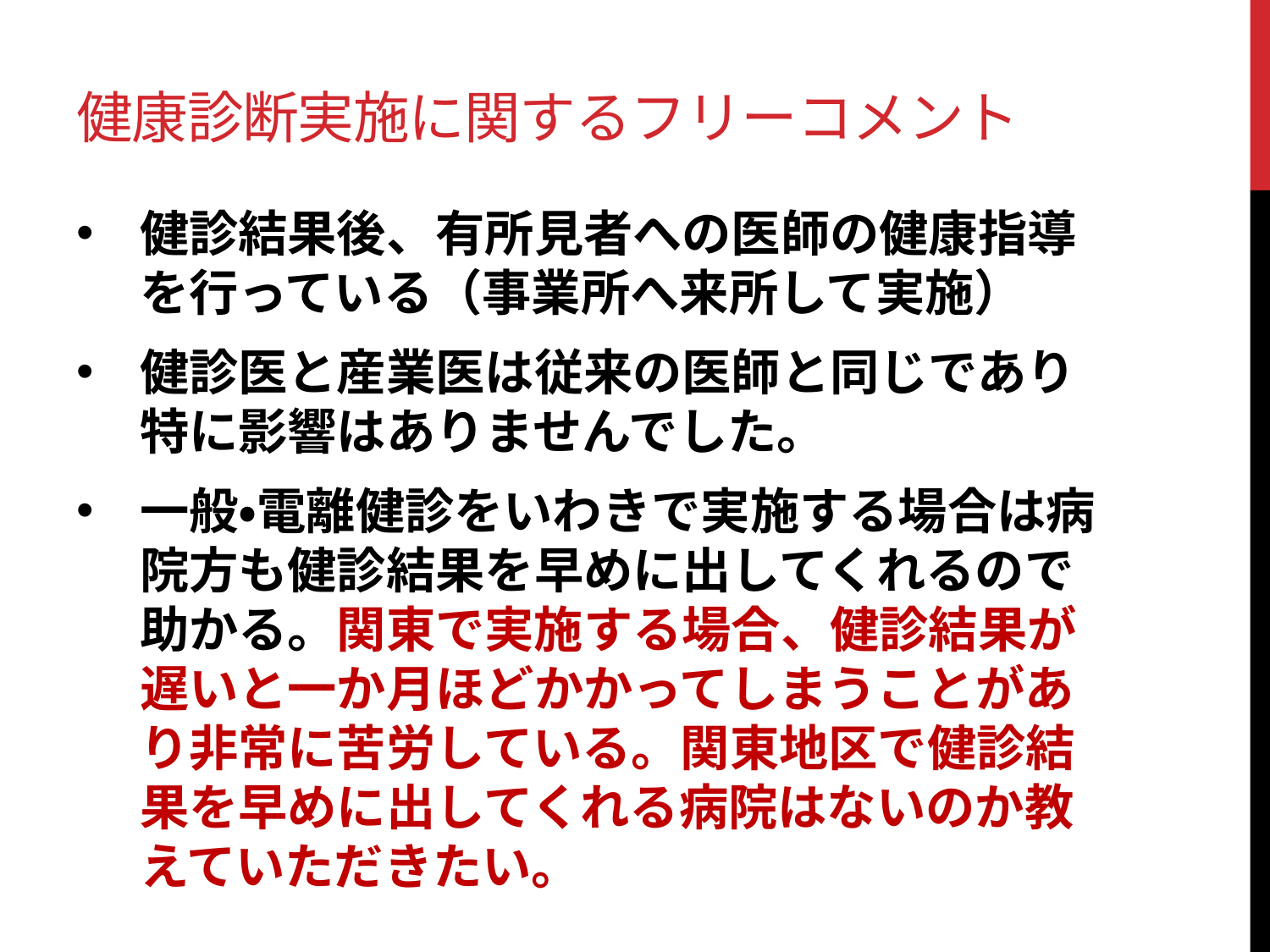

# 健康診断実施に関するフリーコメント
健診結果後、有所見者への医師の健康指導を行っている（事業所へ来所して実施）
健診医と産業医は従来の医師と同じであり特に影響はありませんでした。
一般・電離健診をいわきで実施する場合は病院方も健診結果を早めに出してくれるので助かる。関東で実施する場合、健診結果が遅いと一か月ほどかかってしまうことがあり非常に苦労している。関東地区で健診結果を早めに出してくれる病院はないのか教えていただきたい。